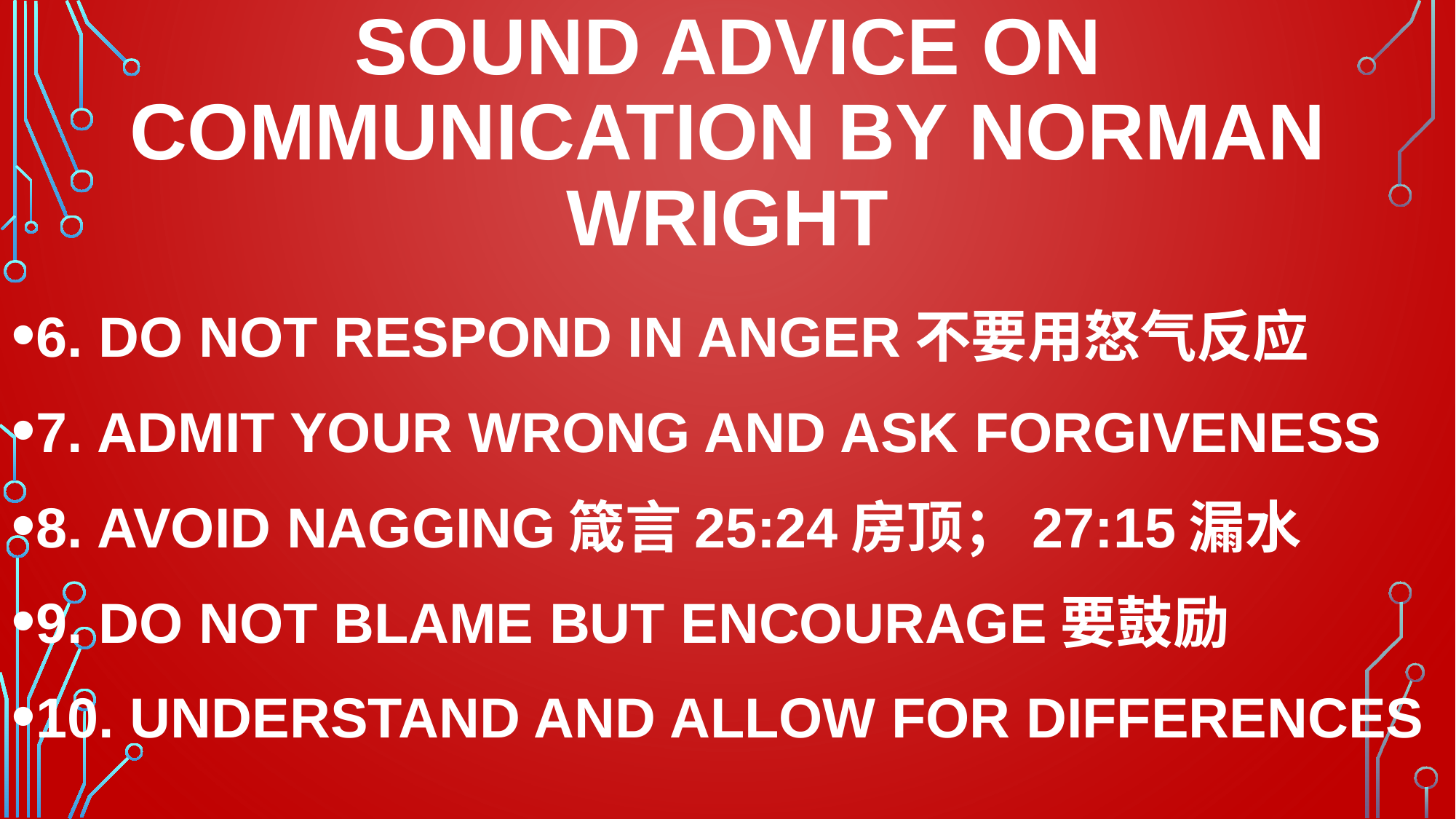

# SOUND ADVICE ON COMMUNICATION BY NORMAN WRIGHT
6. DO NOT RESPOND IN ANGER不要用怒气反应
7. ADMIT YOUR WRONG AND ASK FORGIVENESS
8. AVOID NAGGING箴言25:24房顶；27:15漏水
9. DO NOT BLAME BUT ENCOURAGE要鼓励
10. UNDERSTAND AND ALLOW FOR DIFFERENCES